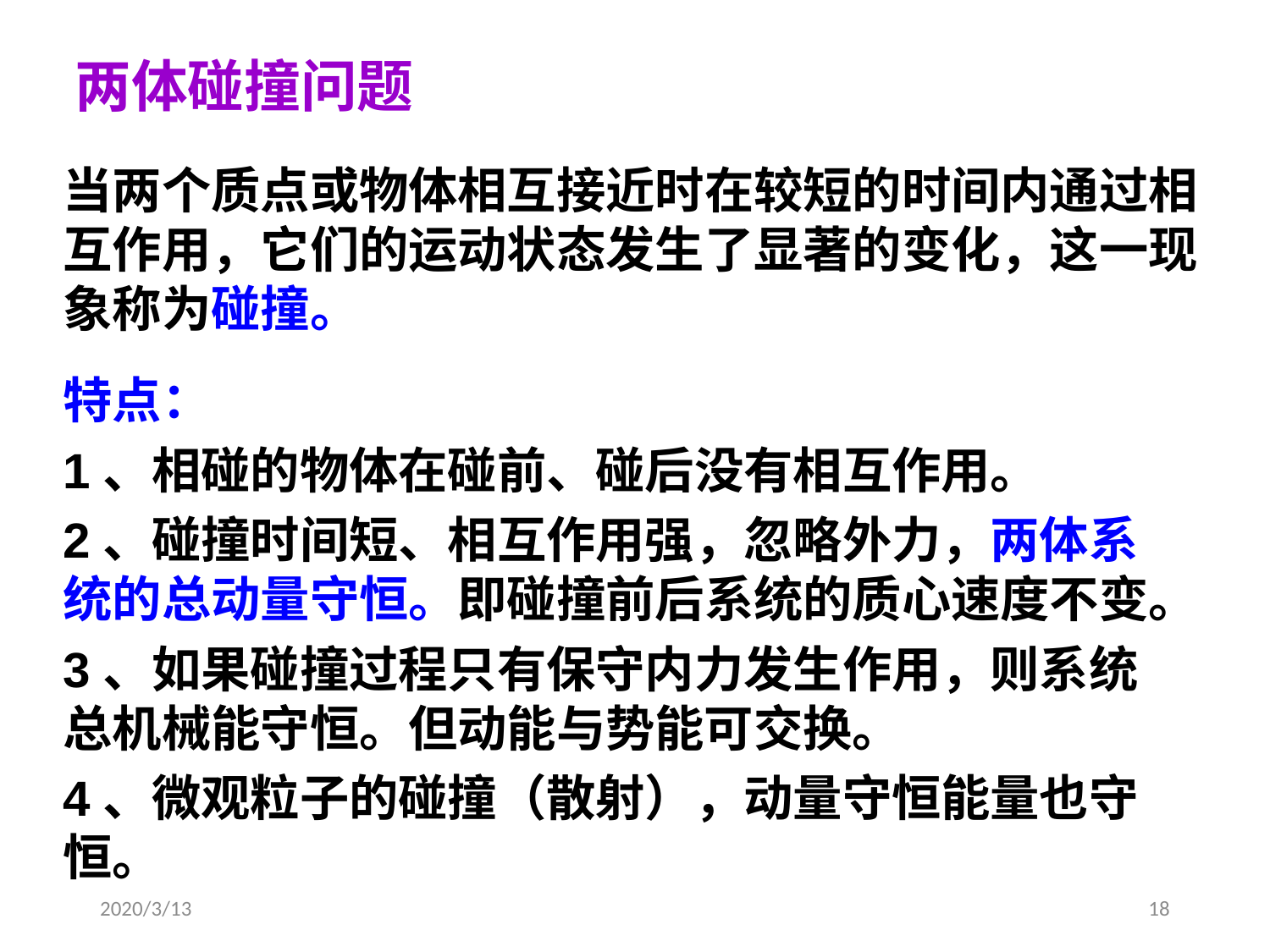

两体碰撞问题
当两个质点或物体相互接近时在较短的时间内通过相互作用，它们的运动状态发生了显著的变化，这一现象称为碰撞。
特点：
1、相碰的物体在碰前、碰后没有相互作用。
2、碰撞时间短、相互作用强，忽略外力，两体系统的总动量守恒。即碰撞前后系统的质心速度不变。
3、如果碰撞过程只有保守内力发生作用，则系统总机械能守恒。但动能与势能可交换。
4、微观粒子的碰撞（散射），动量守恒能量也守恒。
2020/3/13
18